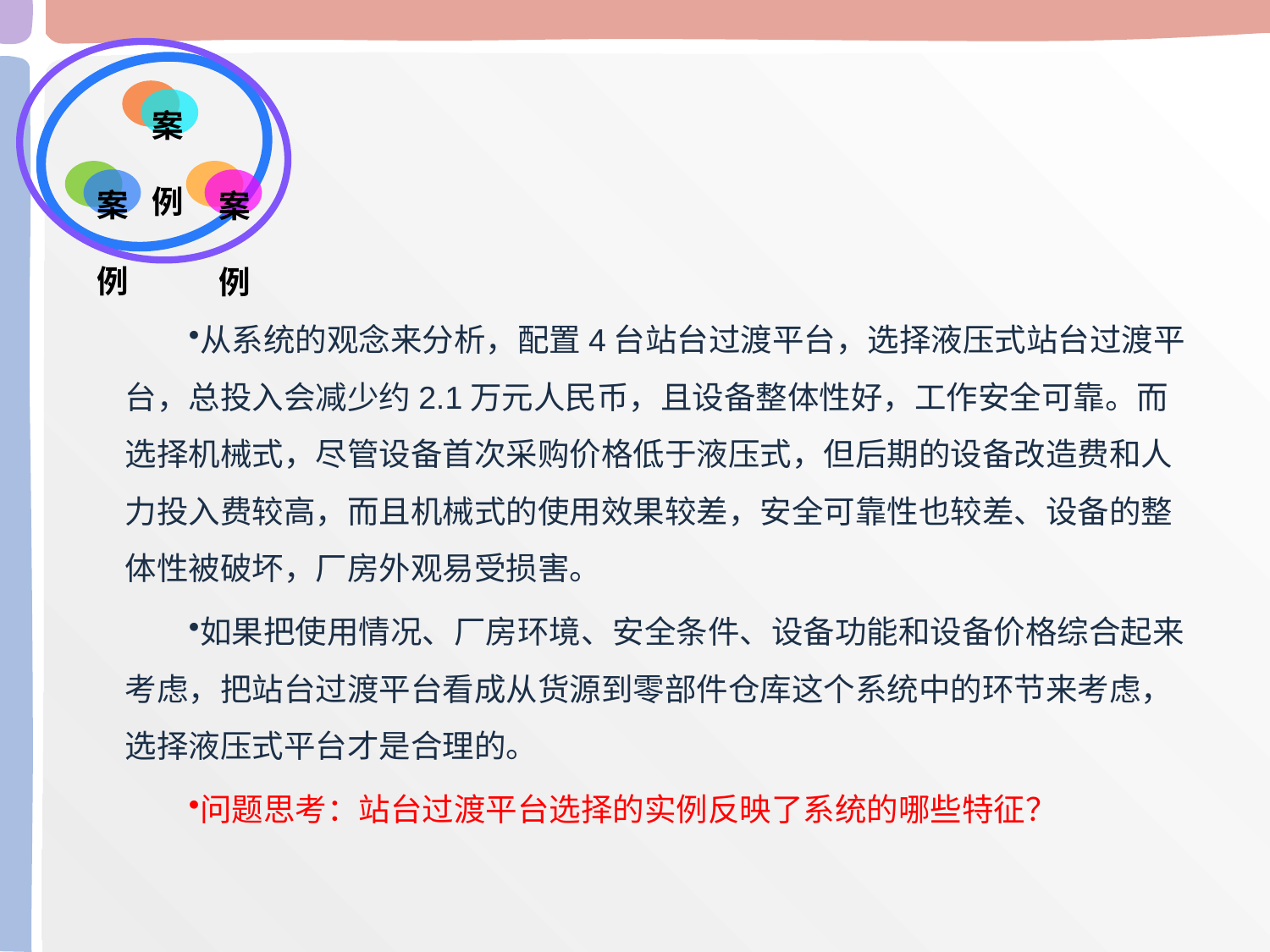

案  例

案  例
案  例

从系统的观念来分析，配置4台站台过渡平台，选择液压式站台过渡平台，总投入会减少约2.1万元人民币，且设备整体性好，工作安全可靠。而选择机械式，尽管设备首次采购价格低于液压式，但后期的设备改造费和人力投入费较高，而且机械式的使用效果较差，安全可靠性也较差、设备的整体性被破坏，厂房外观易受损害。
如果把使用情况、厂房环境、安全条件、设备功能和设备价格综合起来考虑，把站台过渡平台看成从货源到零部件仓库这个系统中的环节来考虑，选择液压式平台才是合理的。
问题思考：站台过渡平台选择的实例反映了系统的哪些特征？